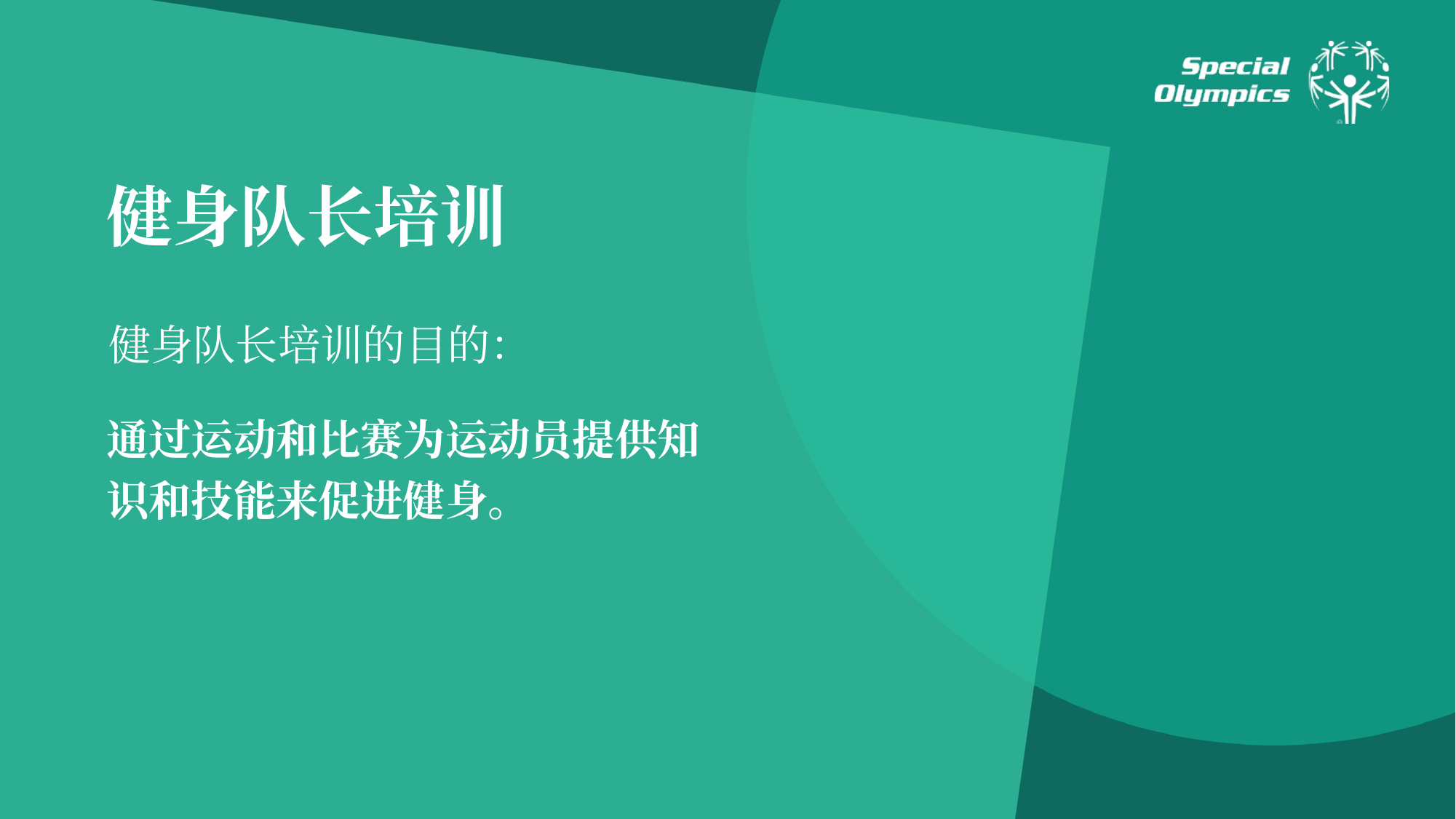

健身队长培训
健身队长培训的目的：
通过运动和比赛为运动员提供知识和技能来促进健身。